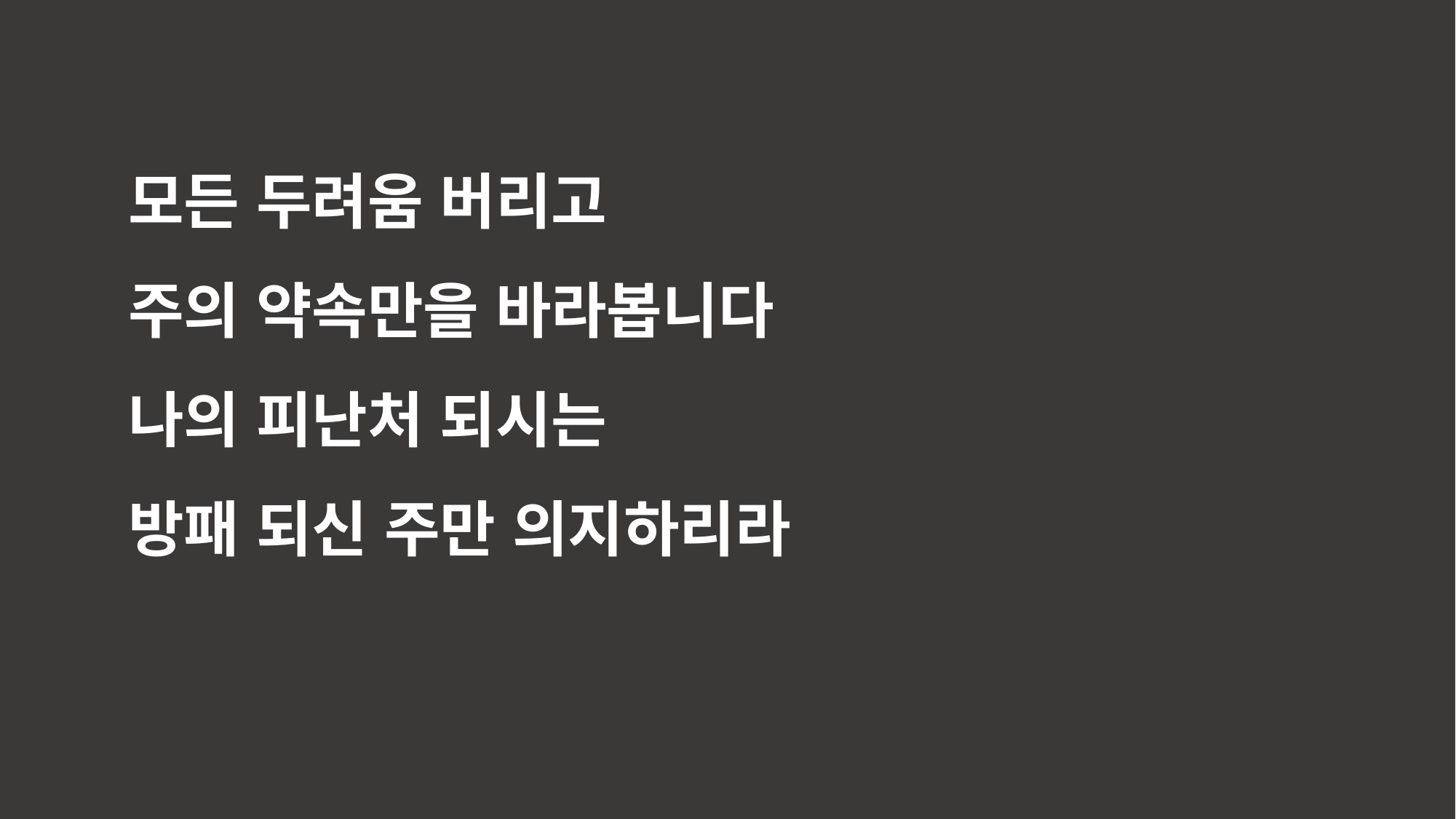

모든 두려움 버리고
주의 약속만을 바라봅니다
나의 피난처 되시는
방패 되신 주만 의지하리라